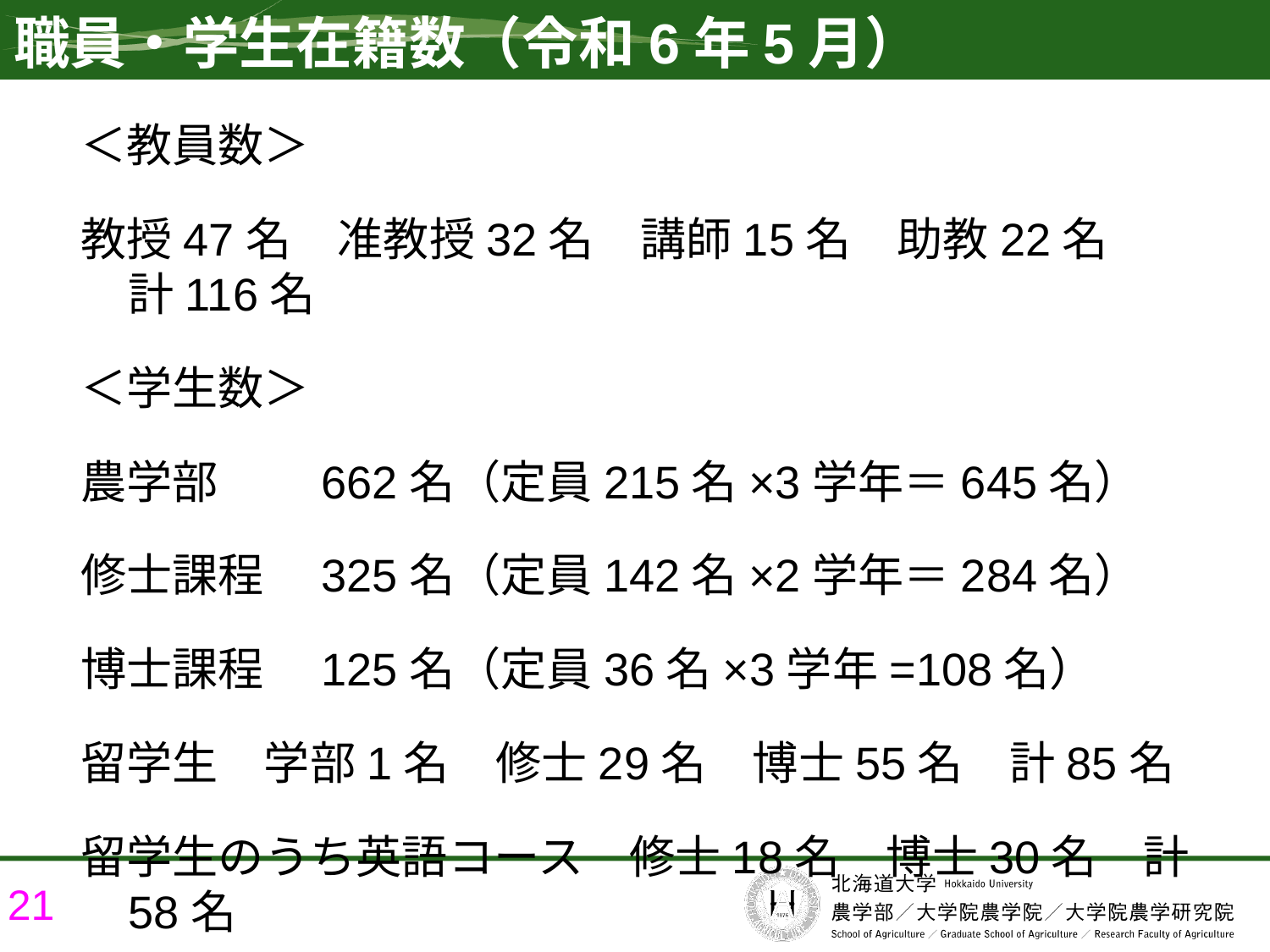

職員・学生在籍数（令和6年5月）
＜教員数＞
教授47名　准教授32名　講師15名　助教22名　計116名
＜学生数＞
農学部　　662名（定員215名×3学年＝645名）
修士課程　325名（定員142名×2学年＝284名）
博士課程　125名（定員36名×3学年=108名）
留学生　学部1名　修士29名　博士55名　計85名
留学生のうち英語コース　修士18名　博士30名　計58名

21